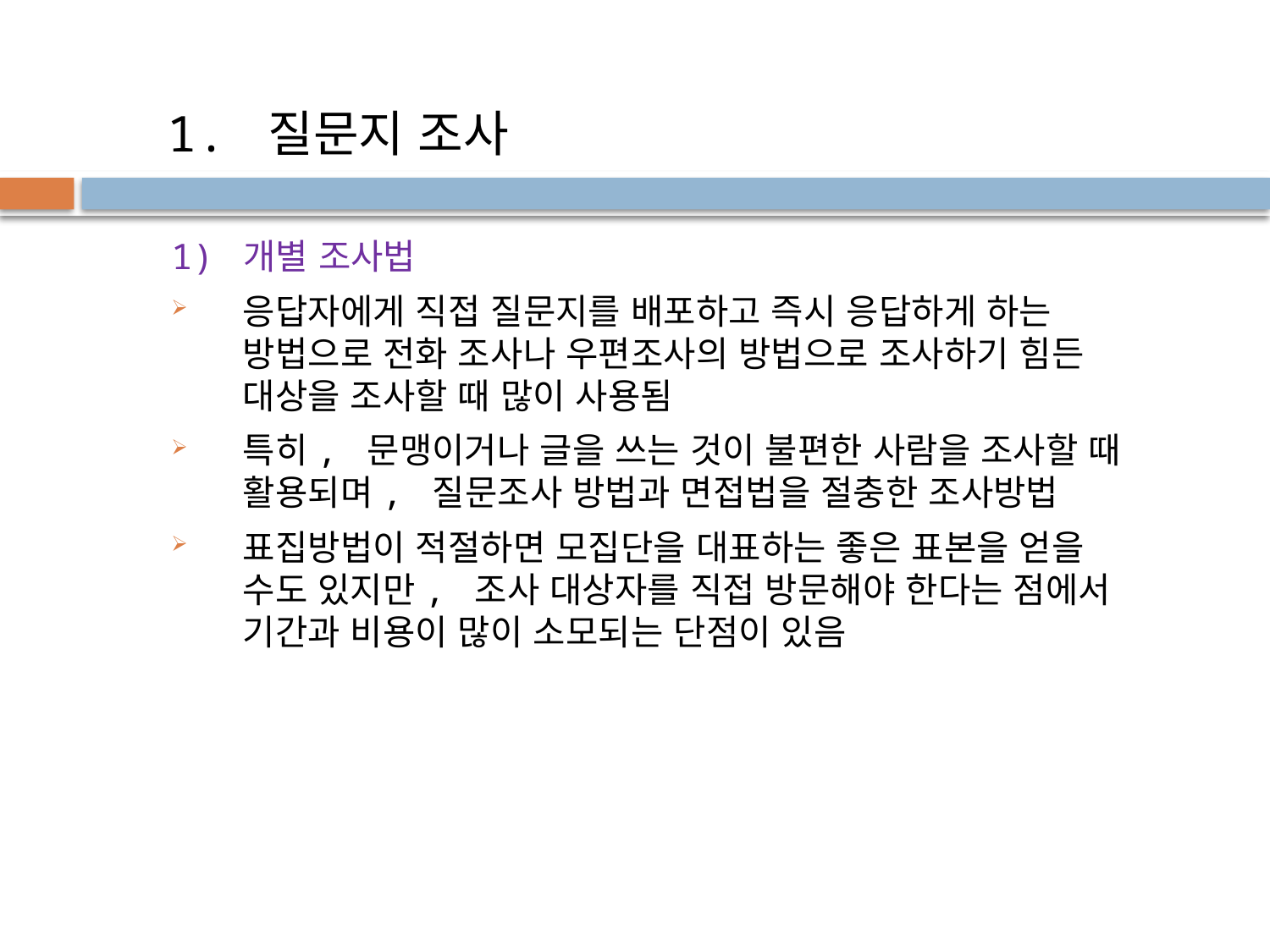

1. 질문지 조사
1) 개별 조사법
응답자에게 직접 질문지를 배포하고 즉시 응답하게 하는 방법으로 전화 조사나 우편조사의 방법으로 조사하기 힘든 대상을 조사할 때 많이 사용됨
특히, 문맹이거나 글을 쓰는 것이 불편한 사람을 조사할 때 활용되며, 질문조사 방법과 면접법을 절충한 조사방법
표집방법이 적절하면 모집단을 대표하는 좋은 표본을 얻을 수도 있지만, 조사 대상자를 직접 방문해야 한다는 점에서 기간과 비용이 많이 소모되는 단점이 있음